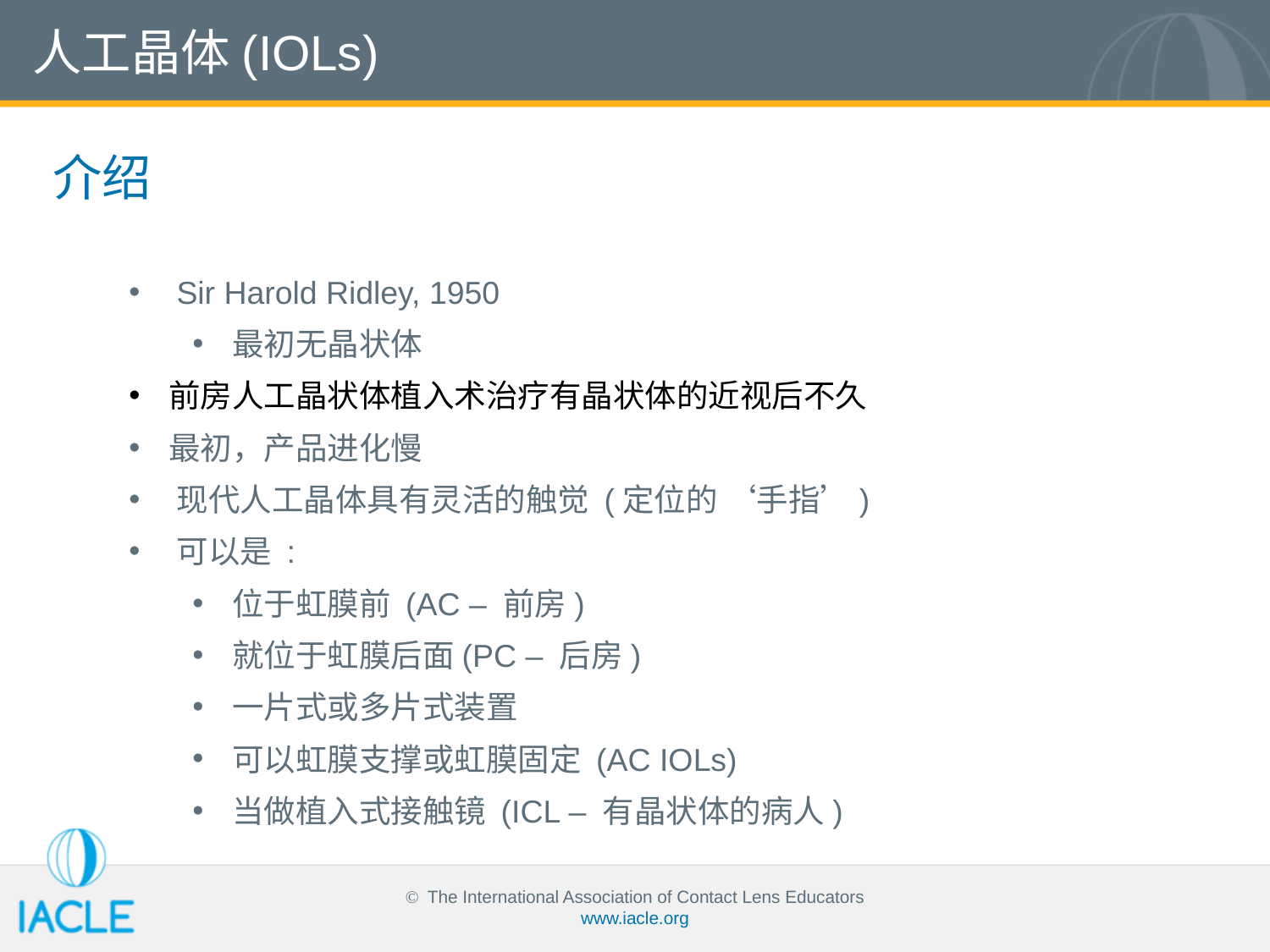

人工晶体(IOLs)
介绍
Sir Harold Ridley, 1950
最初无晶状体
前房人工晶状体植入术治疗有晶状体的近视后不久
最初，产品进化慢
现代人工晶体具有灵活的触觉 (定位的 ‘手指’)
可以是 :
位于虹膜前 (AC – 前房)
就位于虹膜后面(PC – 后房)
一片式或多片式装置
可以虹膜支撑或虹膜固定 (AC IOLs)
当做植入式接触镜 (ICL – 有晶状体的病人)